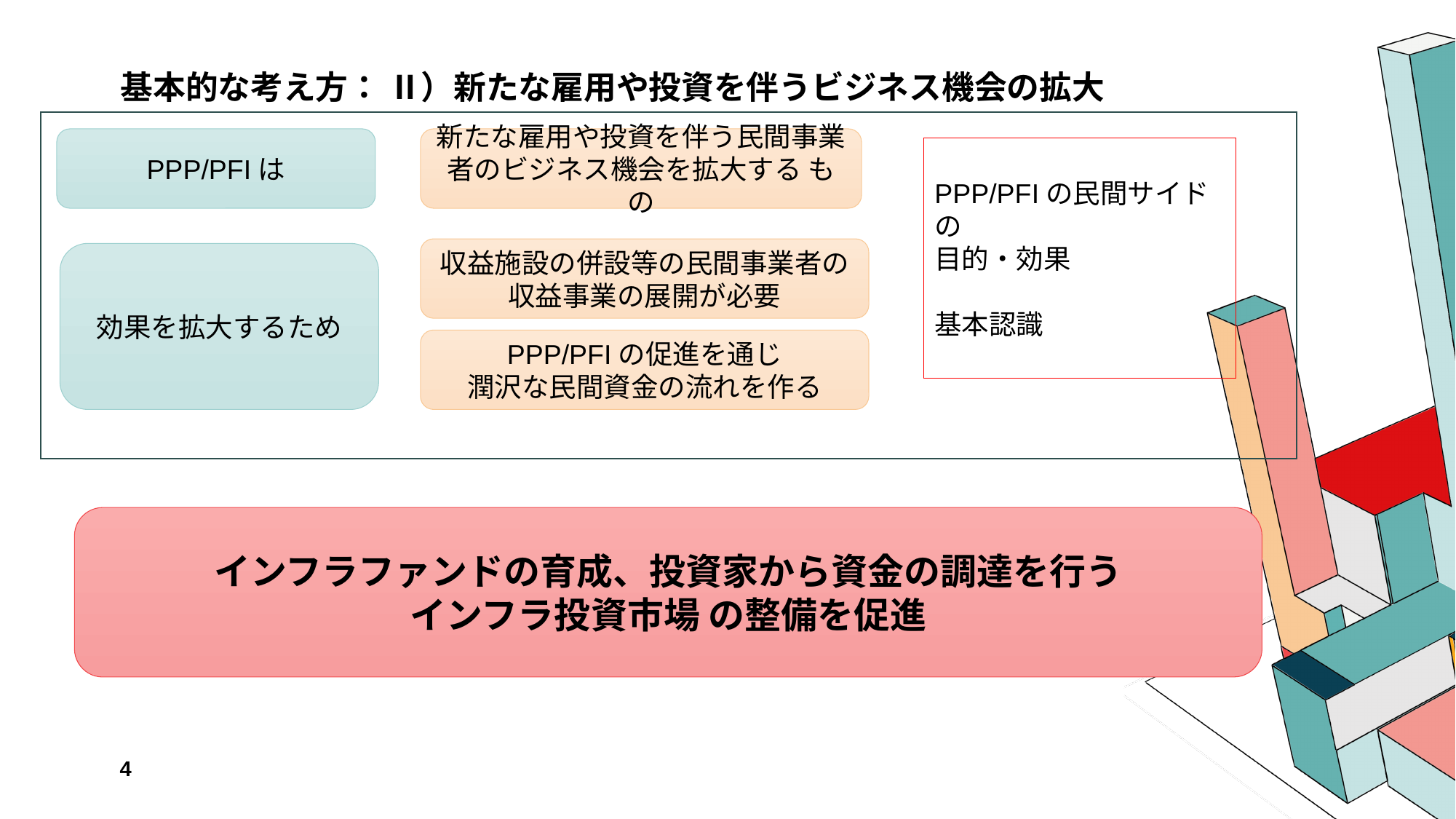

# 基本的な考え方： ⅱ）新たな雇用や投資を伴うビジネス機会の拡大

PPP/PFIは
新たな雇用や投資を伴う民間事業者のビジネス機会を拡大する もの

PPP/PFIの民間サイドの
目的・効果

基本認識

収益施設の併設等の民間事業者の収益事業の展開が必要
効果を拡大するため
PPP/PFIの促進を通じ
潤沢な民間資金の流れを作る
インフラファンドの育成、投資家から資金の調達を行う
インフラ投資市場 の整備を促進
4